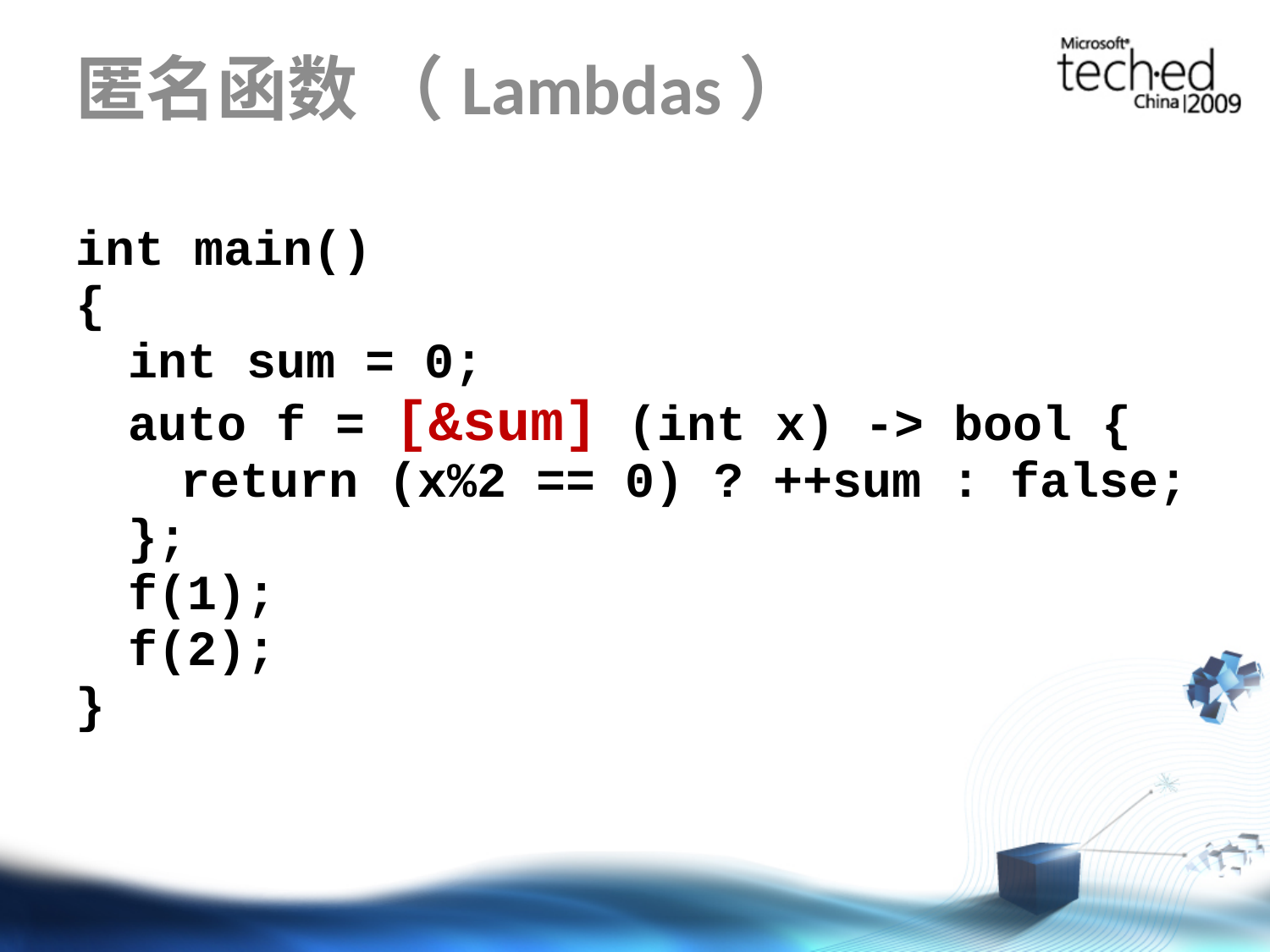

# 匿名函数 （Lambdas）
int main()
{
int sum = 0;
auto f = [&sum] (int x) -> bool {
return (x%2 == 0) ? ++sum : false;
};
f(1);
f(2);
}